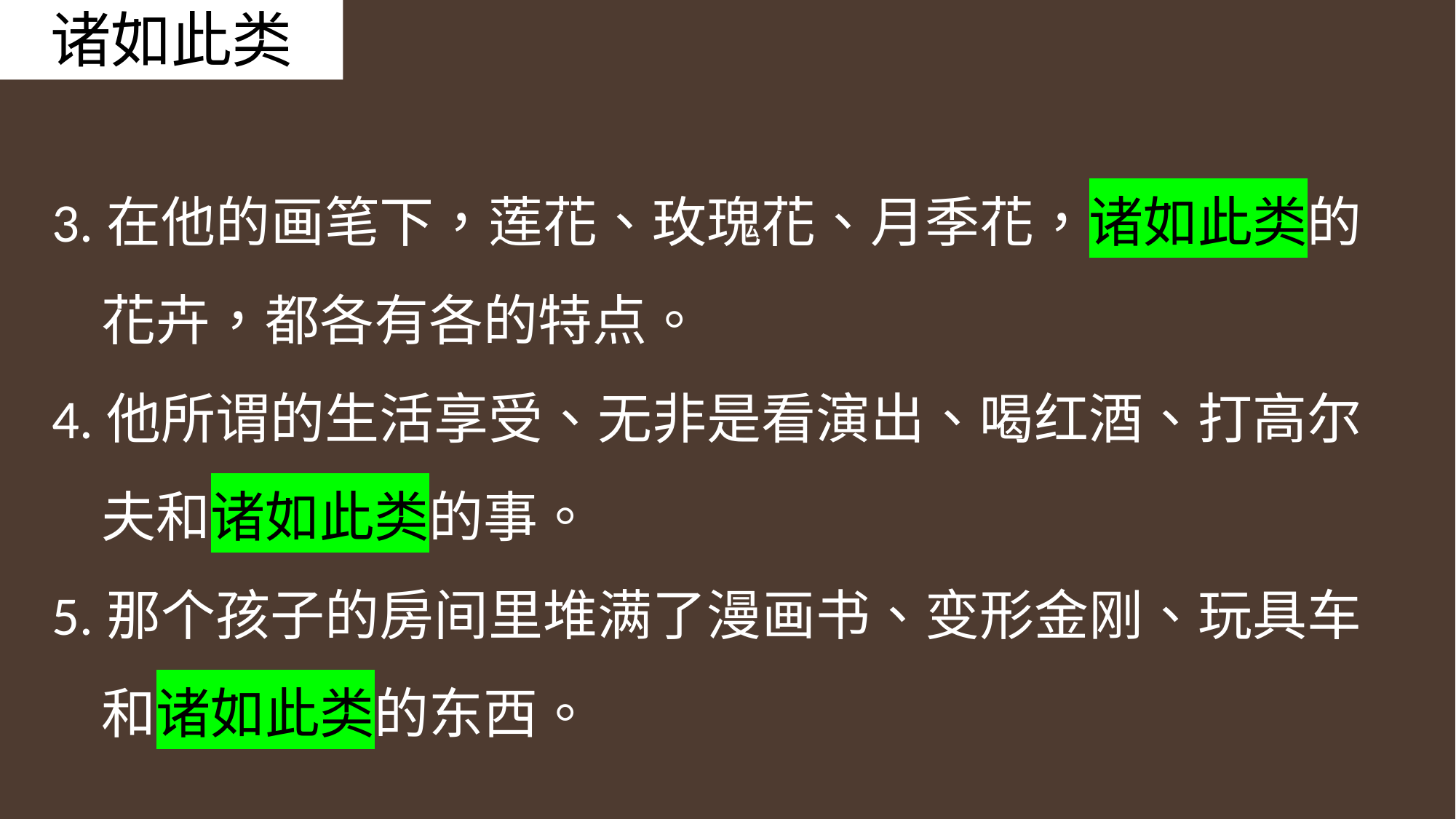

诸如此类
3.在他的画笔下，莲花、玫瑰花、月季花，诸如此类的
   花卉，都各有各的特点。
4.他所谓的生活享受、无非是看演出、喝红酒、打高尔
   夫和诸如此类的事。
5.那个孩子的房间里堆满了漫画书、变形金刚、玩具车
   和诸如此类的东西。